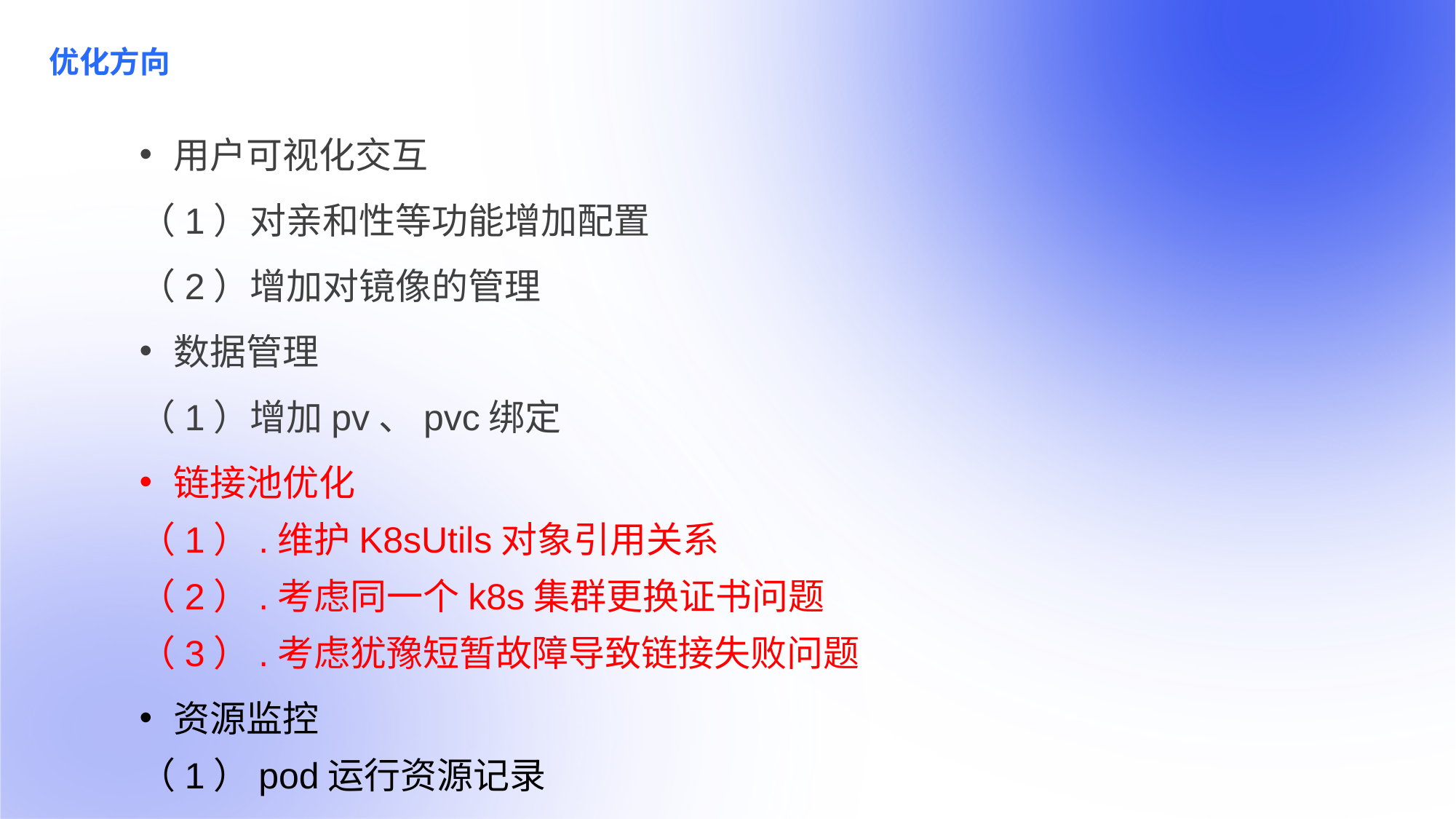

优化方向
用户可视化交互
（1）对亲和性等功能增加配置
（2）增加对镜像的管理
数据管理
（1）增加pv、pvc绑定
链接池优化
（1）.维护K8sUtils对象引用关系
（2）.考虑同一个k8s集群更换证书问题
（3）.考虑犹豫短暂故障导致链接失败问题
资源监控
（1）pod运行资源记录